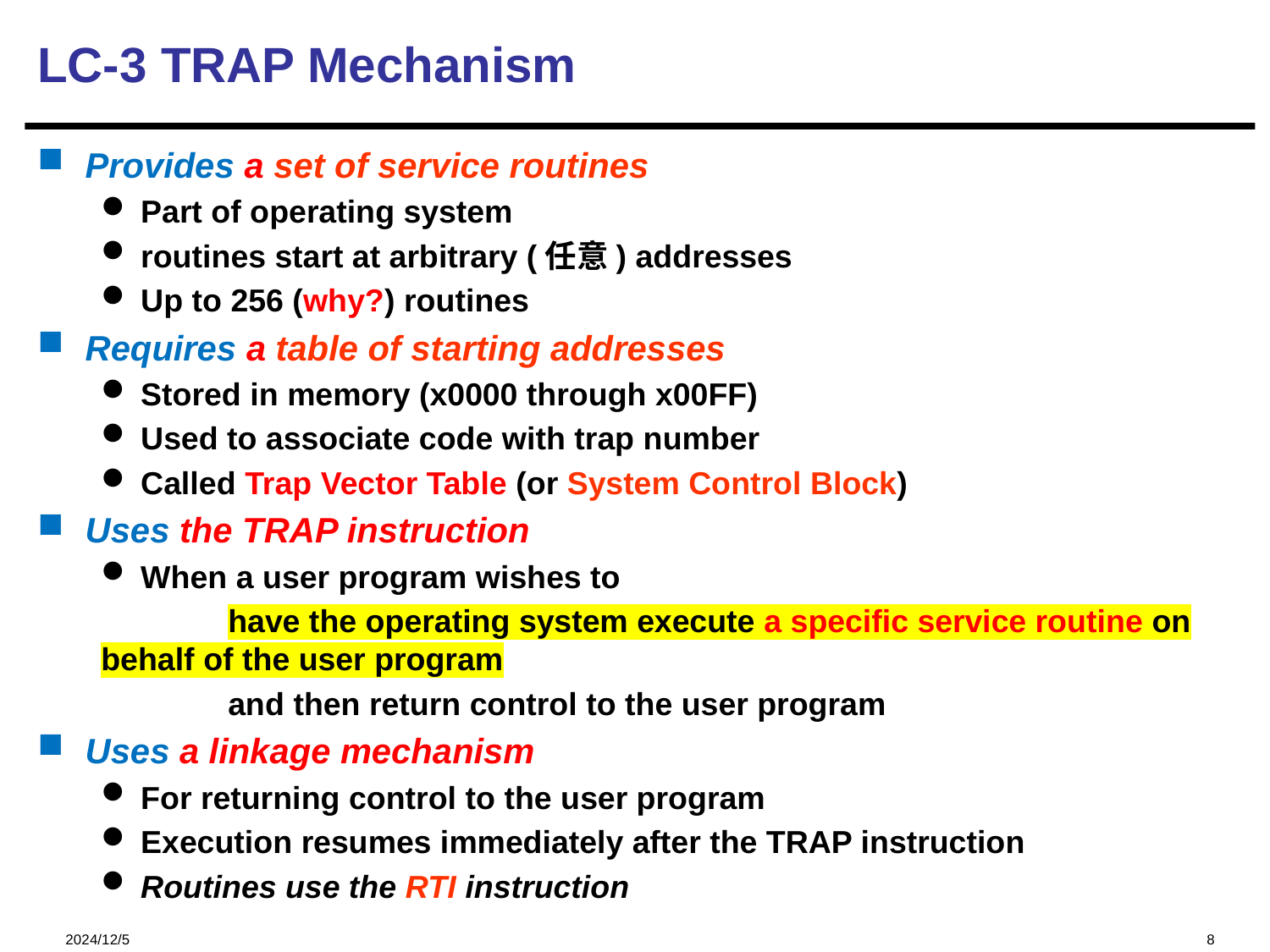

# LC-3 TRAP Mechanism
Provides a set of service routines
Part of operating system
routines start at arbitrary (任意) addresses
Up to 256 (why?) routines
Requires a table of starting addresses
Stored in memory (x0000 through x00FF)
Used to associate code with trap number
Called Trap Vector Table (or System Control Block)
Uses the TRAP instruction
When a user program wishes to
	have the operating system execute a specific service routine on behalf of the user program
	and then return control to the user program
Uses a linkage mechanism
For returning control to the user program
Execution resumes immediately after the TRAP instruction
Routines use the RTI instruction
2024/12/5
8